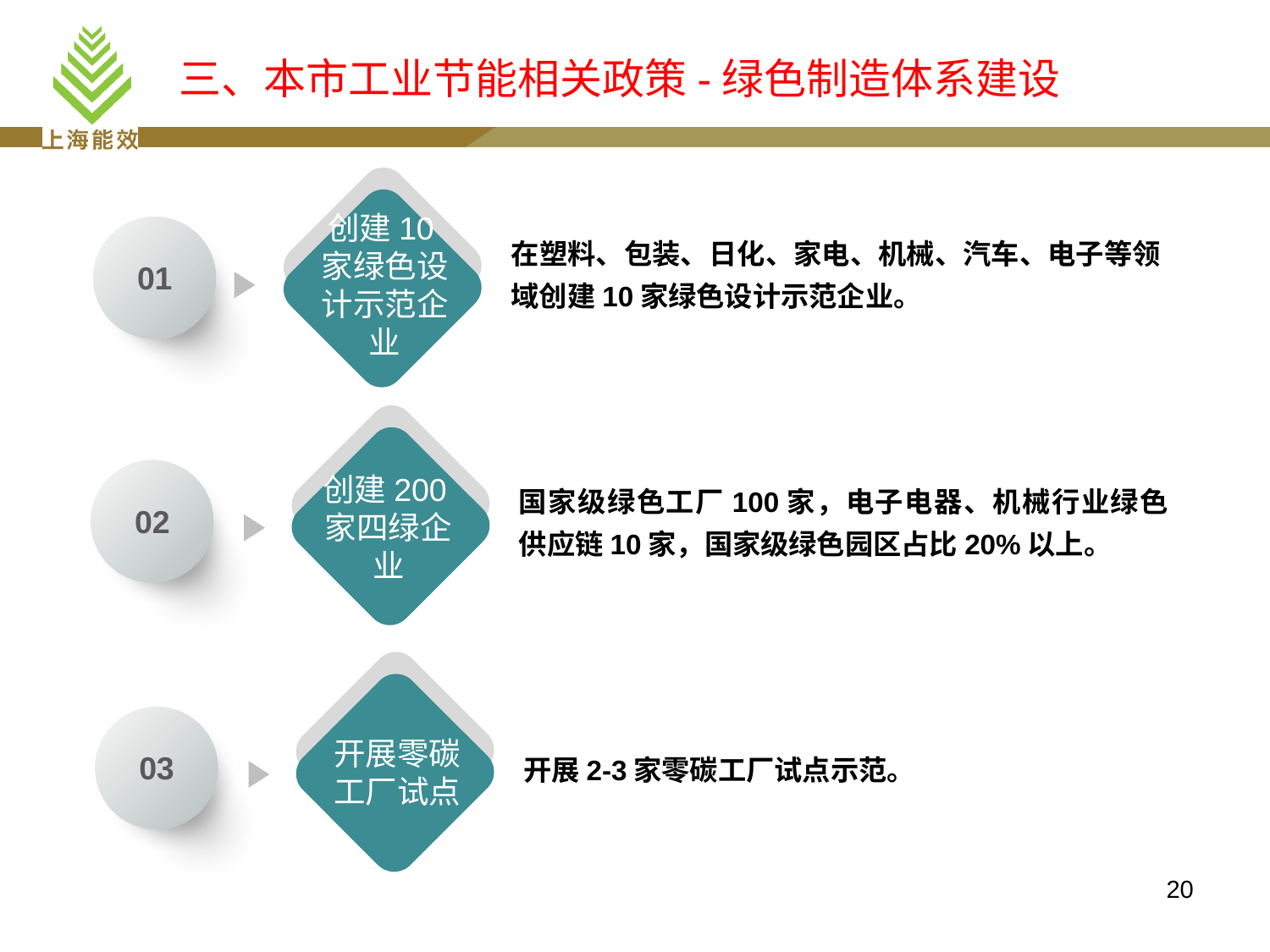

三、本市工业节能相关政策-绿色制造体系建设

01
在塑料、包装、日化、家电、机械、汽车、电子等领域创建10家绿色设计示范企业。
创建10家绿色设计示范企业

02
国家级绿色工厂100家，电子电器、机械行业绿色供应链10家，国家级绿色园区占比20%以上。
创建200家四绿企业

03
开展2-3家零碳工厂试点示范。
开展零碳工厂试点

20